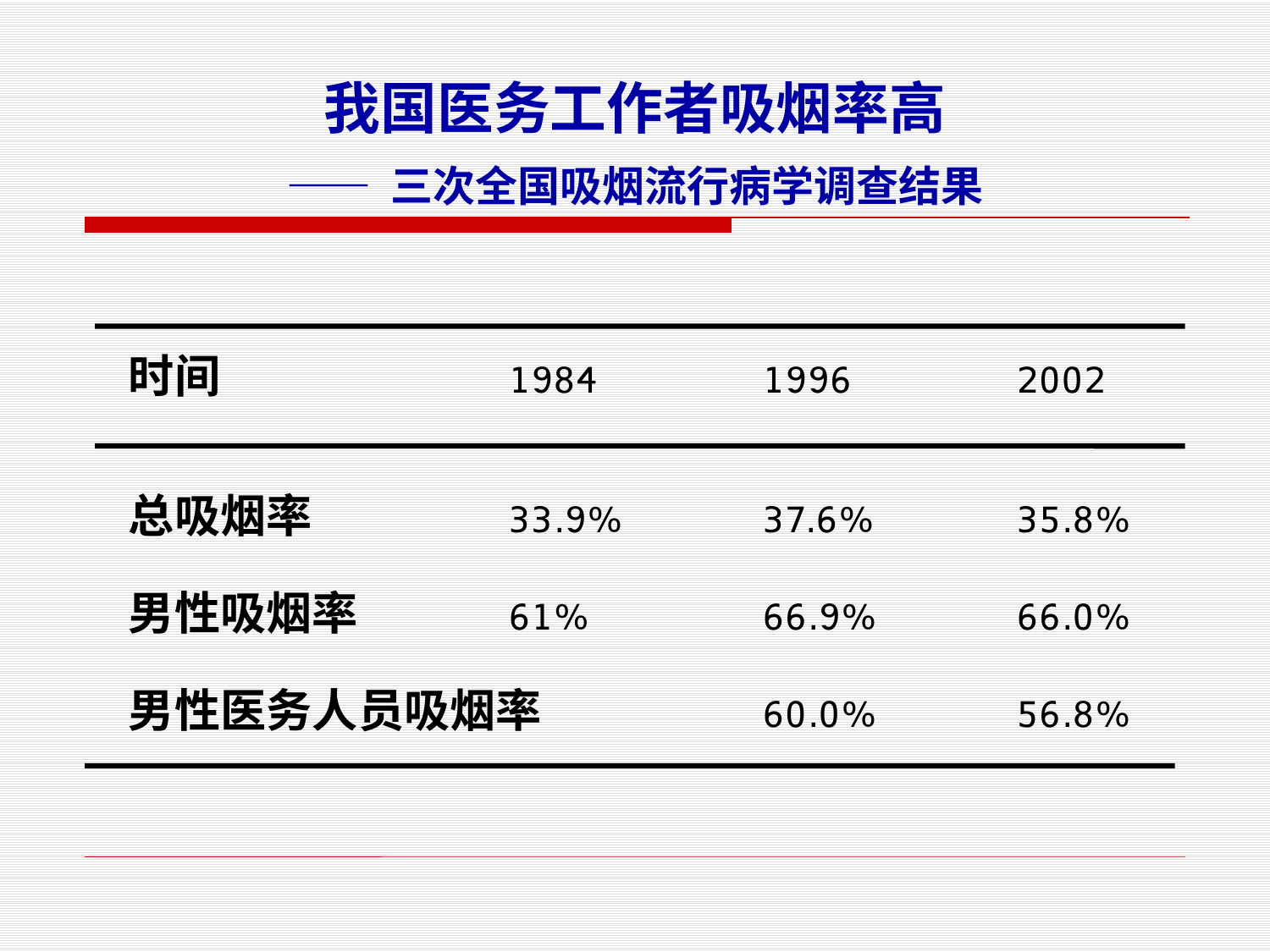

我国医务工作者吸烟率高

—— 三次全国吸烟流行病学调查结果

时间			1984		1996		2002

总吸烟率 		33.9%		37.6%		35.8%

男性吸烟率		61%		66.9%		66.0%

男性医务人员吸烟率		60.0%		56.8%